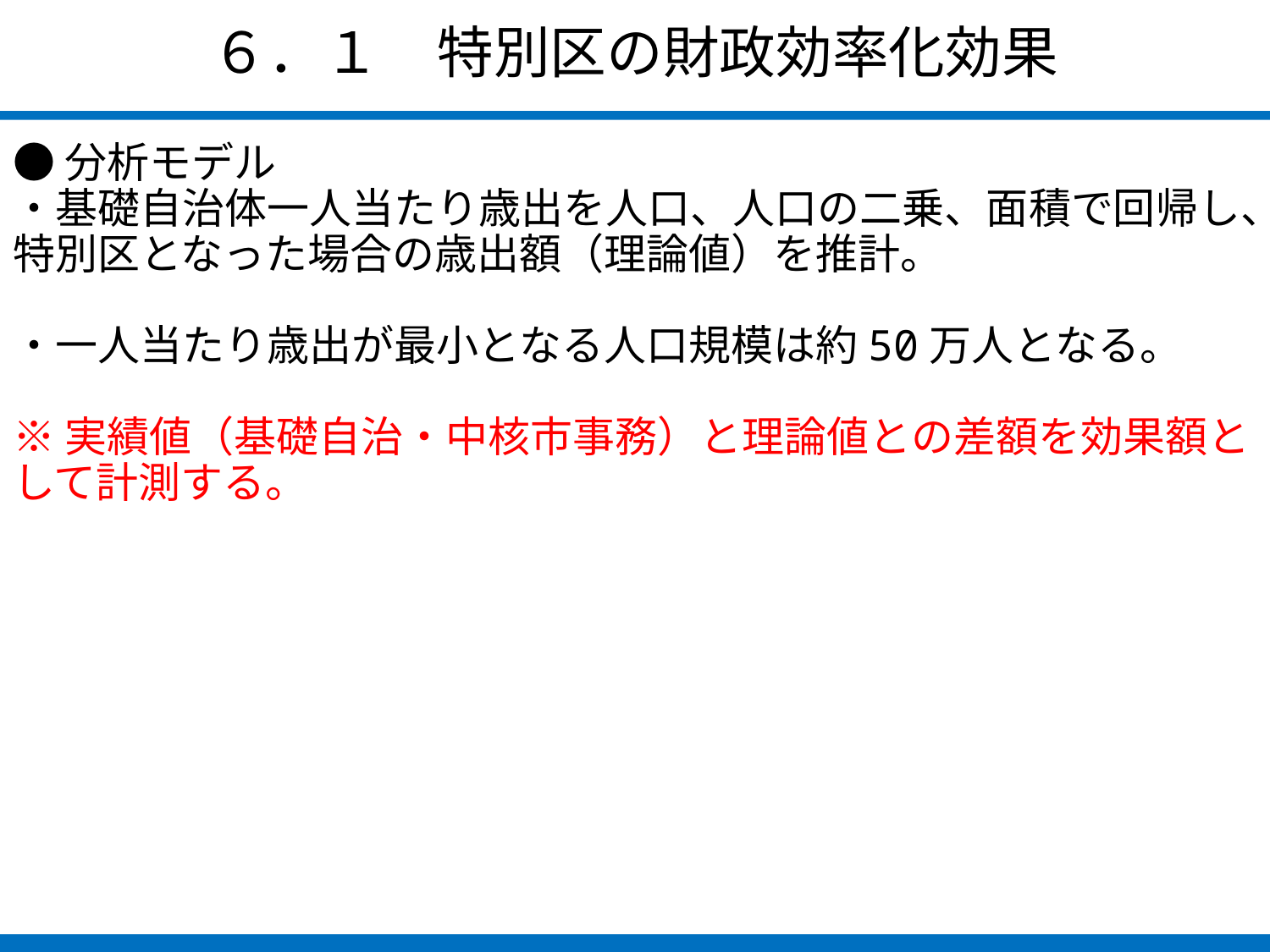

６．１　特別区の財政効率化効果

●分析モデル
・基礎自治体一人当たり歳出を人口、人口の二乗、面積で回帰し、特別区となった場合の歳出額（理論値）を推計。

・一人当たり歳出が最小となる人口規模は約50万人となる。

※実績値（基礎自治・中核市事務）と理論値との差額を効果額として計測する。